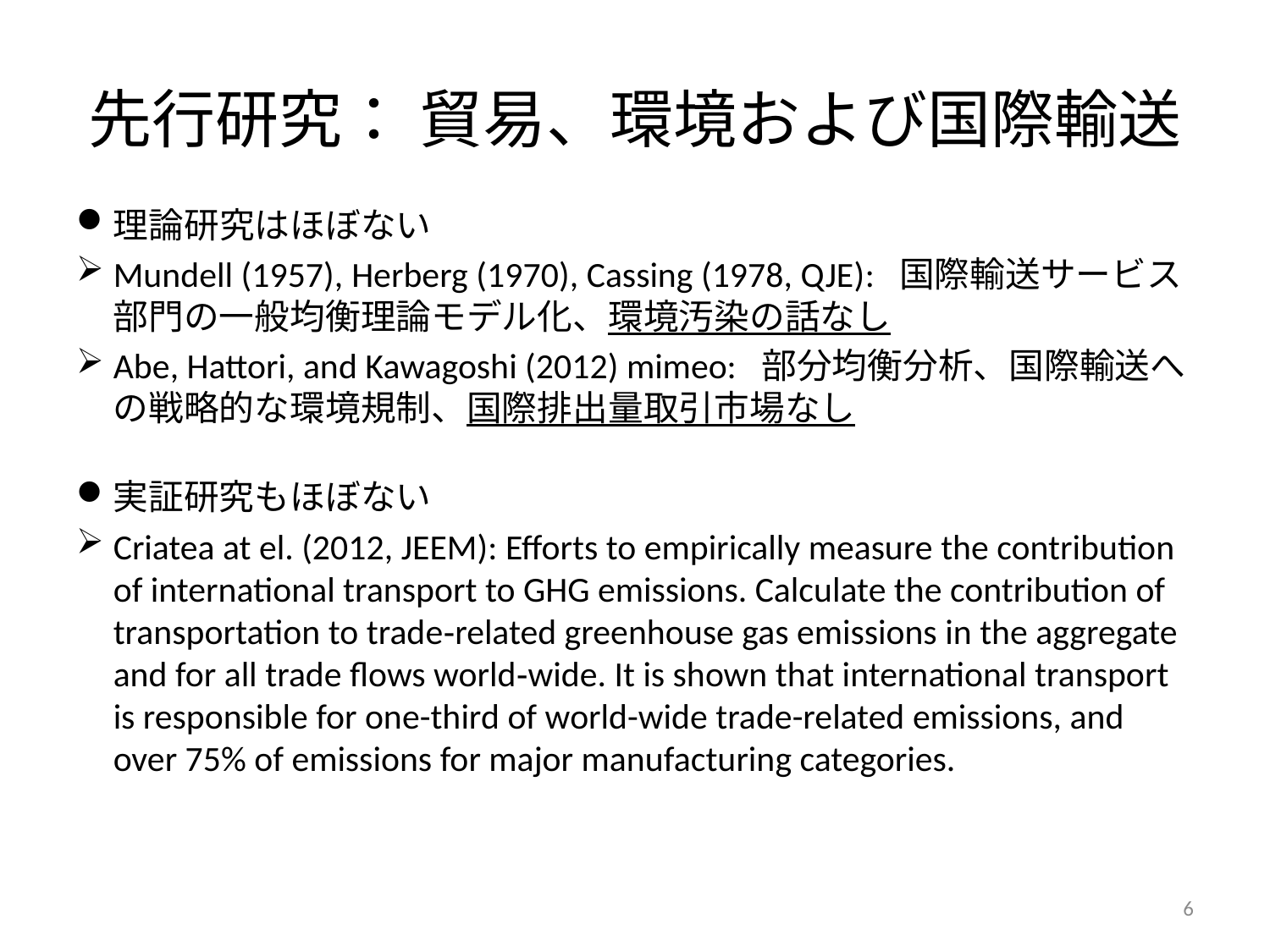

# 先行研究： 貿易、環境および国際輸送
理論研究はほぼない
Mundell (1957), Herberg (1970), Cassing (1978, QJE):  国際輸送サービス部門の一般均衡理論モデル化、環境汚染の話なし
Abe, Hattori, and Kawagoshi (2012) mimeo:  部分均衡分析、国際輸送への戦略的な環境規制、国際排出量取引市場なし

実証研究もほぼない
Criatea at el. (2012, JEEM): Efforts to empirically measure the contribution of international transport to GHG emissions. Calculate the contribution of transportation to trade‐related greenhouse gas emissions in the aggregate and for all trade flows world‐wide. It is shown that international transport is responsible for one-third of world-wide trade-related emissions, and over 75% of emissions for major manufacturing categories.
6